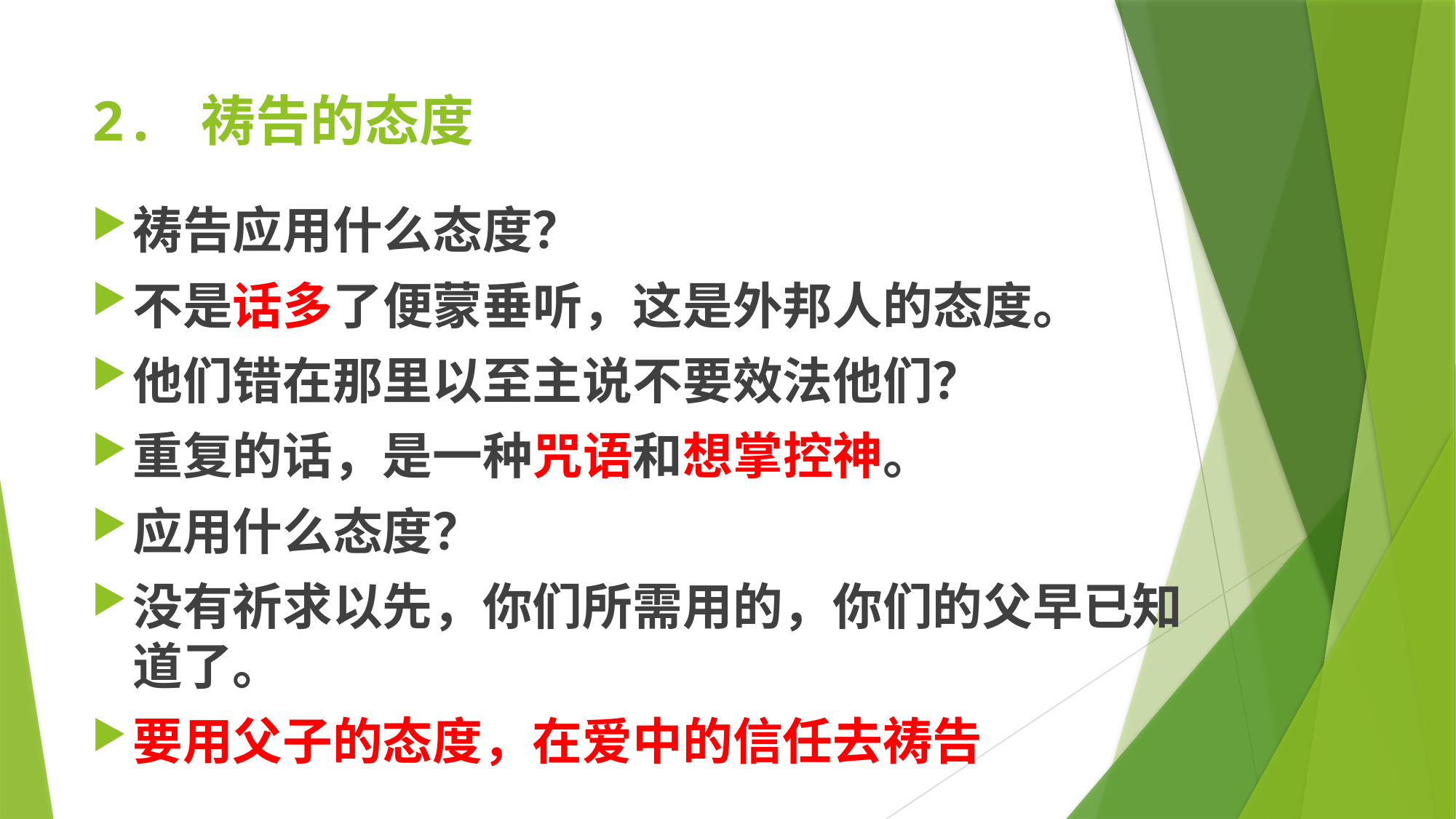

# 2.	祷告的态度
祷告应用什么态度？
不是话多了便蒙垂听，这是外邦人的态度。
他们错在那里以至主说不要效法他们？
重复的话，是一种咒语和想掌控神。
应用什么态度？
没有祈求以先，你们所需用的，你们的父早已知道了。
要用父子的态度，在爱中的信任去祷告